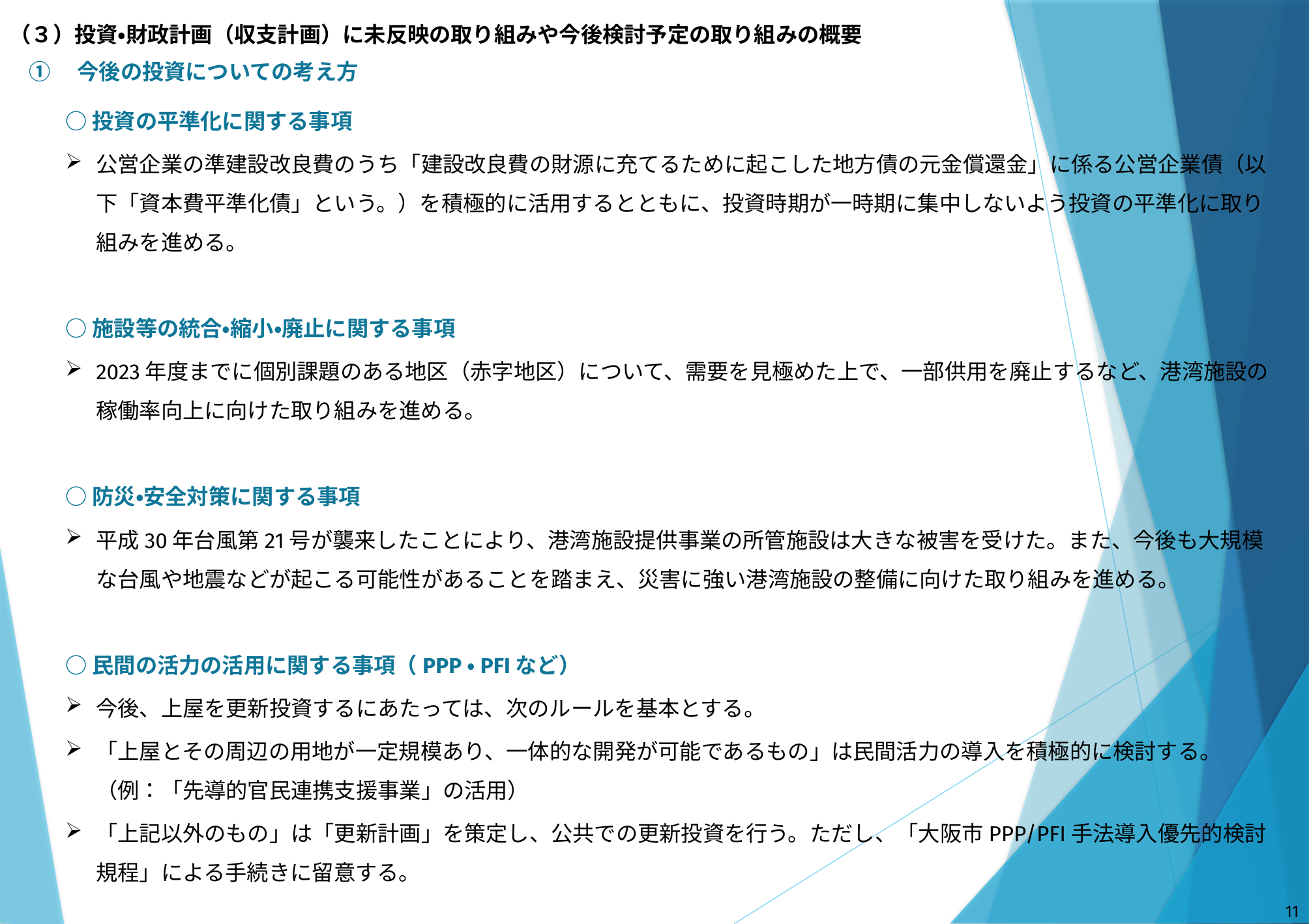

（３）投資・財政計画（収支計画）に未反映の取り組みや今後検討予定の取り組みの概要
①　今後の投資についての考え方
○投資の平準化に関する事項
公営企業の準建設改良費のうち「建設改良費の財源に充てるために起こした地方債の元金償還金」に係る公営企業債（以下「資本費平準化債」という。）を積極的に活用するとともに、投資時期が一時期に集中しないよう投資の平準化に取り組みを進める。

○施設等の統合・縮小・廃止に関する事項
2023年度までに個別課題のある地区（赤字地区）について、需要を見極めた上で、一部供用を廃止するなど、港湾施設の稼働率向上に向けた取り組みを進める。

○防災・安全対策に関する事項
平成30年台風第21号が襲来したことにより、港湾施設提供事業の所管施設は大きな被害を受けた。また、今後も大規模な台風や地震などが起こる可能性があることを踏まえ、災害に強い港湾施設の整備に向けた取り組みを進める。

○民間の活力の活用に関する事項（PPP・PFIなど）
今後、上屋を更新投資するにあたっては、次のルールを基本とする。
「上屋とその周辺の用地が一定規模あり、一体的な開発が可能であるもの」は民間活力の導入を積極的に検討する。（例：「先導的官民連携支援事業」の活用）
「上記以外のもの」は「更新計画」を策定し、公共での更新投資を行う。ただし、「大阪市PPP/PFI手法導入優先的検討規程」による手続きに留意する。
11